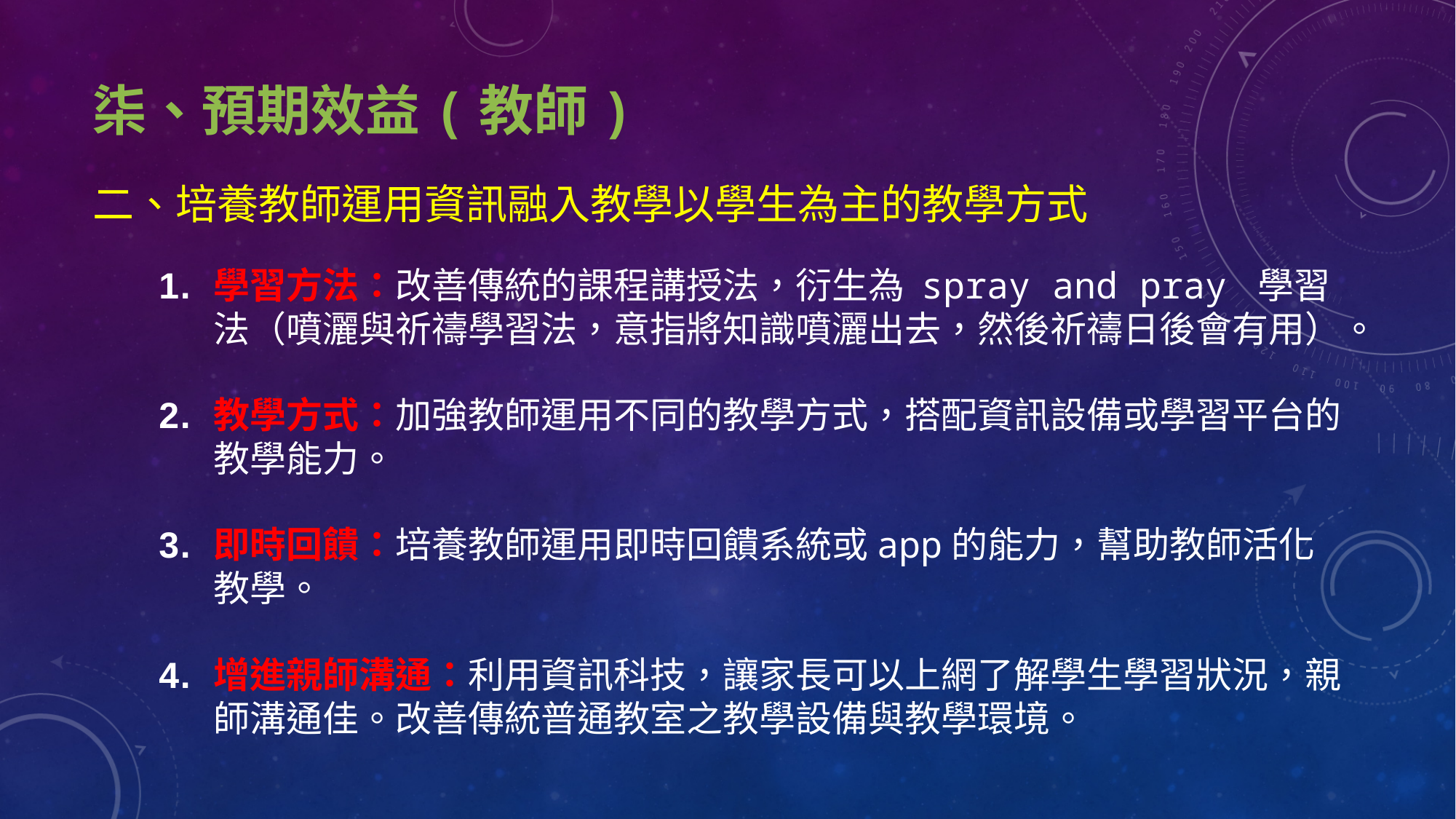

柒、預期效益(教師)
# 二、培養教師運用資訊融入教學以學生為主的教學方式
學習方法：改善傳統的課程講授法，衍生為 spray and pray 學習法（噴灑與祈禱學習法，意指將知識噴灑出去，然後祈禱日後會有用）。
教學方式：加強教師運用不同的教學方式，搭配資訊設備或學習平台的教學能力。
即時回饋：培養教師運用即時回饋系統或app的能力，幫助教師活化教學。
增進親師溝通：利用資訊科技，讓家長可以上網了解學生學習狀況，親師溝通佳。改善傳統普通教室之教學設備與教學環境。